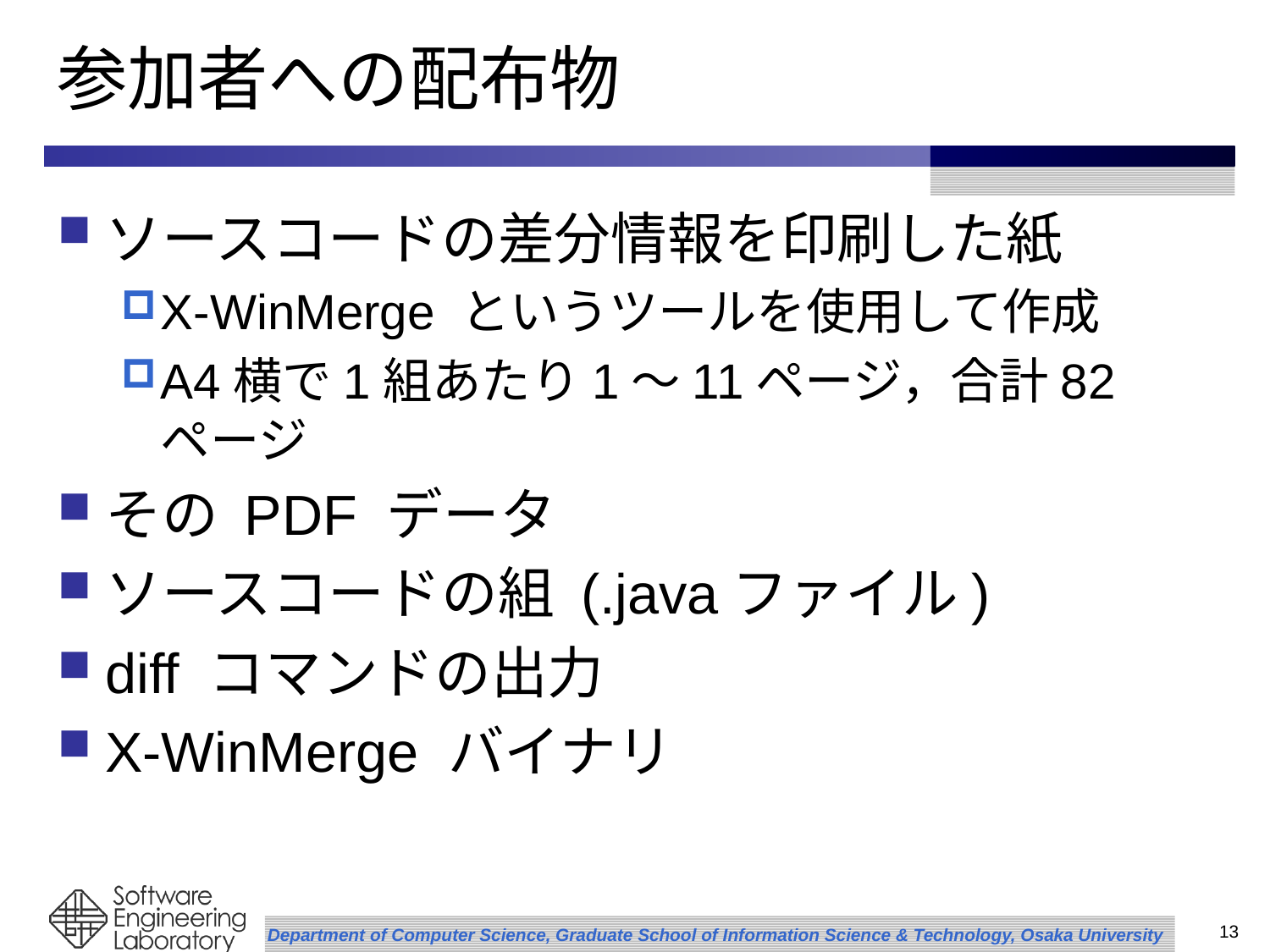

# 参加者への配布物
ソースコードの差分情報を印刷した紙
X-WinMerge というツールを使用して作成
A4横で1組あたり1～11ページ，合計82ページ
その PDF データ
ソースコードの組 (.javaファイル)
diff コマンドの出力
X-WinMerge バイナリ

13